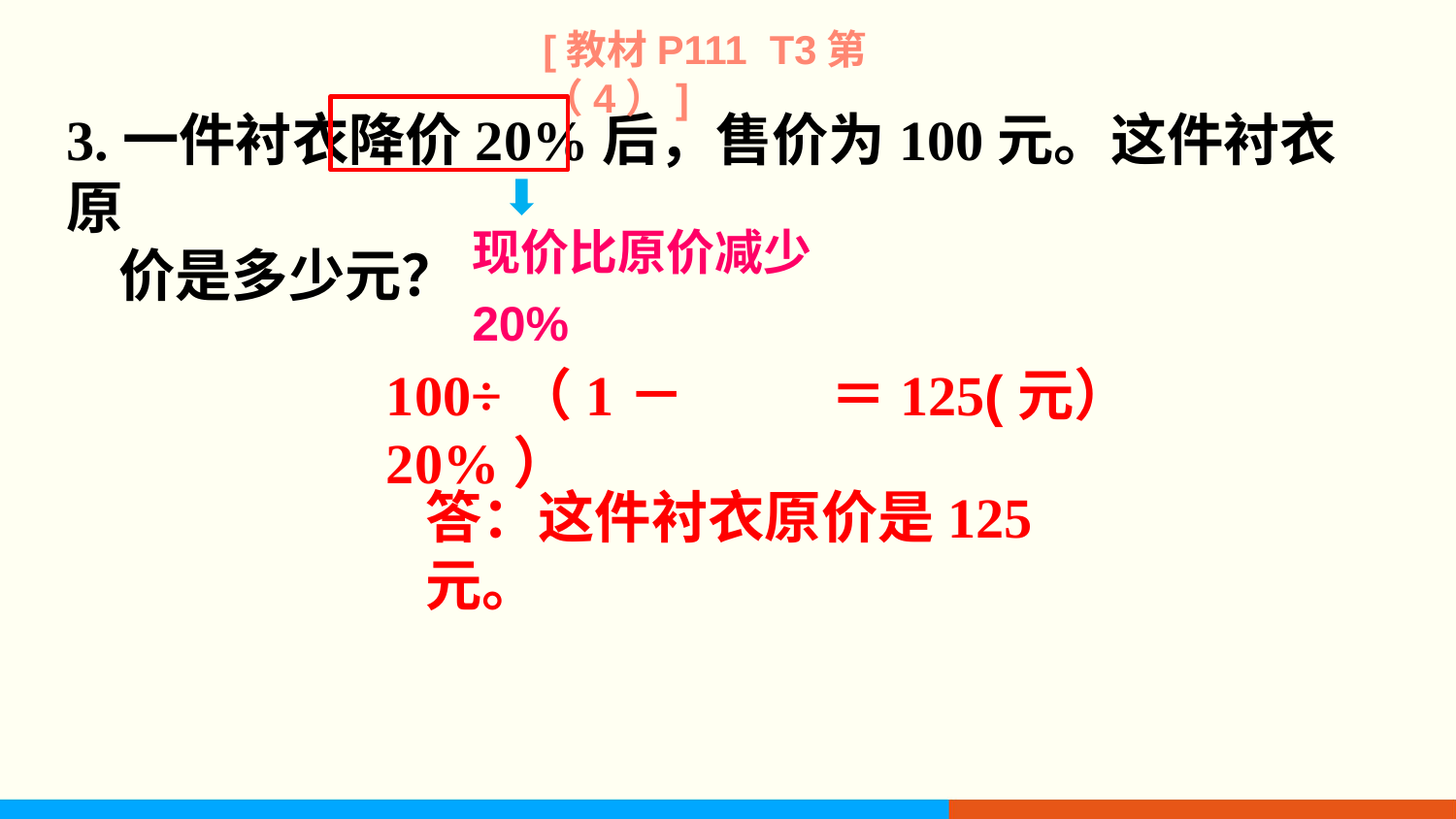

[教材P111  T3第（4）]
3.一件衬衣降价20%后，售价为100元。这件衬衣原
   价是多少元？

现价比原价减少20%
100÷（1－20%）
＝125(元）
答：这件衬衣原价是125元。